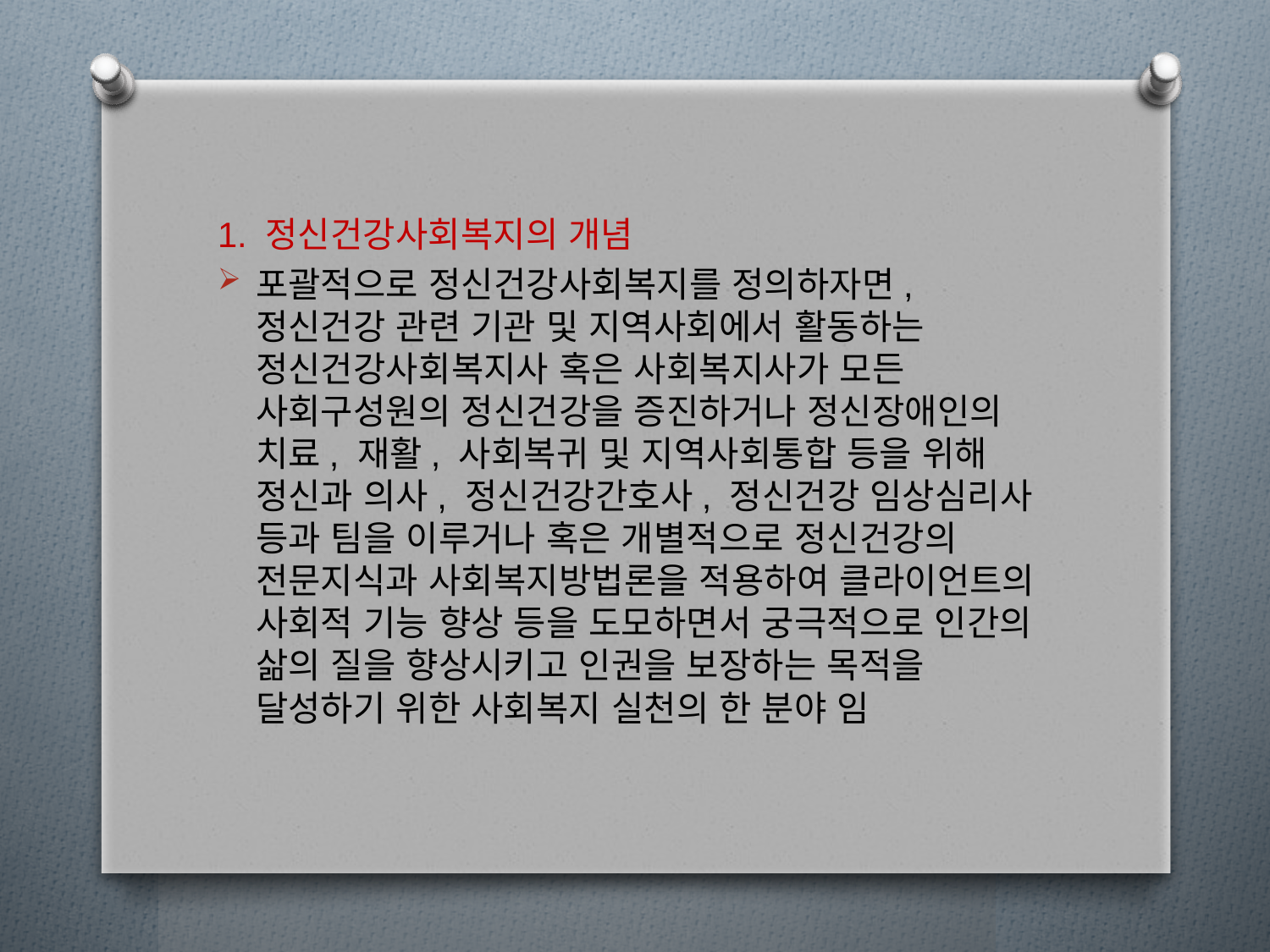

1. 정신건강사회복지의 개념
포괄적으로 정신건강사회복지를 정의하자면, 정신건강 관련 기관 및 지역사회에서 활동하는 정신건강사회복지사 혹은 사회복지사가 모든 사회구성원의 정신건강을 증진하거나 정신장애인의 치료, 재활, 사회복귀 및 지역사회통합 등을 위해 정신과 의사, 정신건강간호사, 정신건강 임상심리사 등과 팀을 이루거나 혹은 개별적으로 정신건강의 전문지식과 사회복지방법론을 적용하여 클라이언트의 사회적 기능 향상 등을 도모하면서 궁극적으로 인간의 삶의 질을 향상시키고 인권을 보장하는 목적을 달성하기 위한 사회복지 실천의 한 분야 임